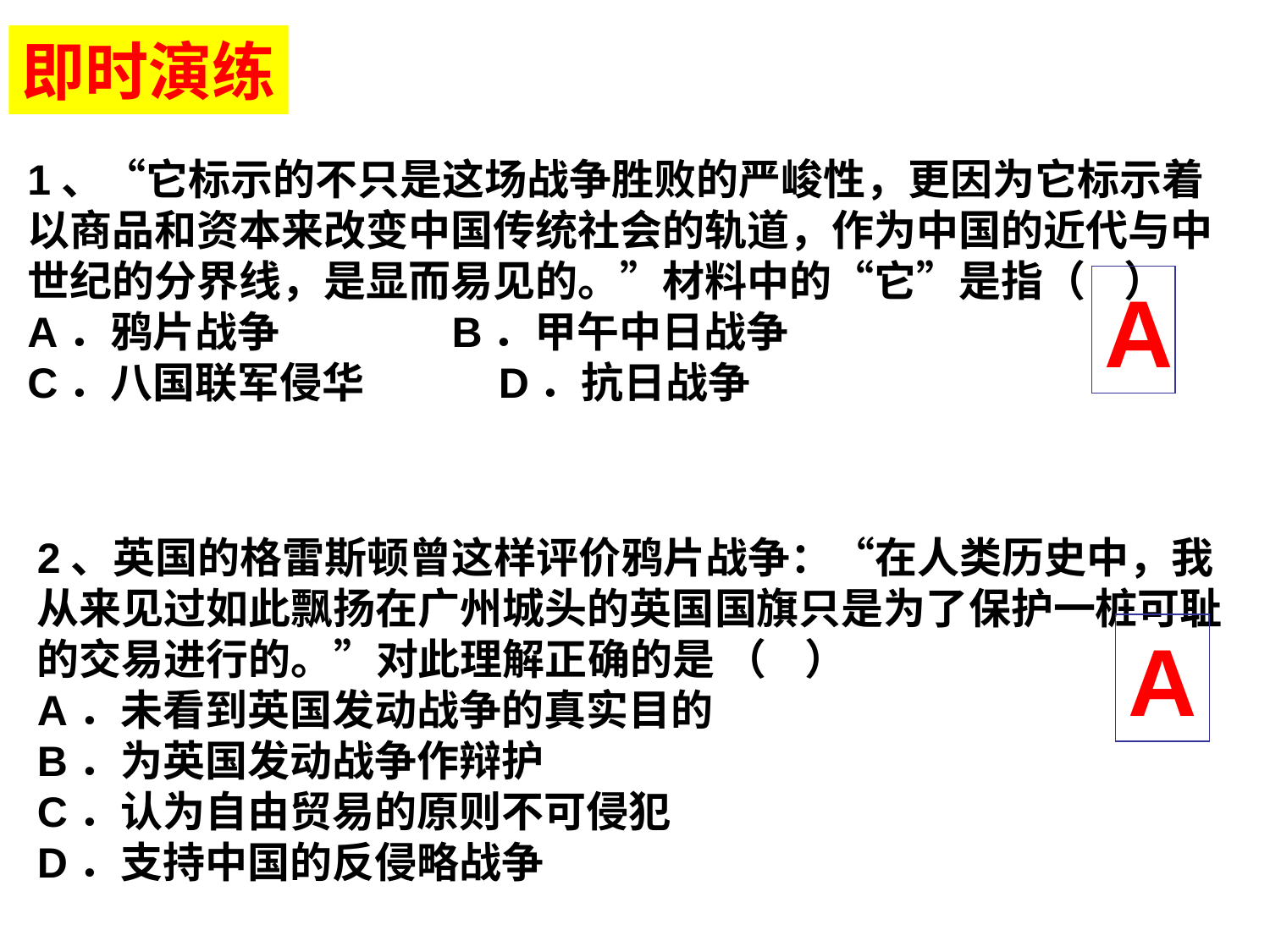

即时演练
1、“它标示的不只是这场战争胜败的严峻性，更因为它标示着以商品和资本来改变中国传统社会的轨道，作为中国的近代与中世纪的分界线，是显而易见的。”材料中的“它”是指（    ）
A．鸦片战争                 B．甲午中日战争
C．八国联军侵华             D．抗日战争
A
2、英国的格雷斯顿曾这样评价鸦片战争：“在人类历史中，我从来见过如此飘扬在广州城头的英国国旗只是为了保护一桩可耻的交易进行的。”对此理解正确的是 （    ）
A．未看到英国发动战争的真实目的
B．为英国发动战争作辩护
C．认为自由贸易的原则不可侵犯
D．支持中国的反侵略战争
A